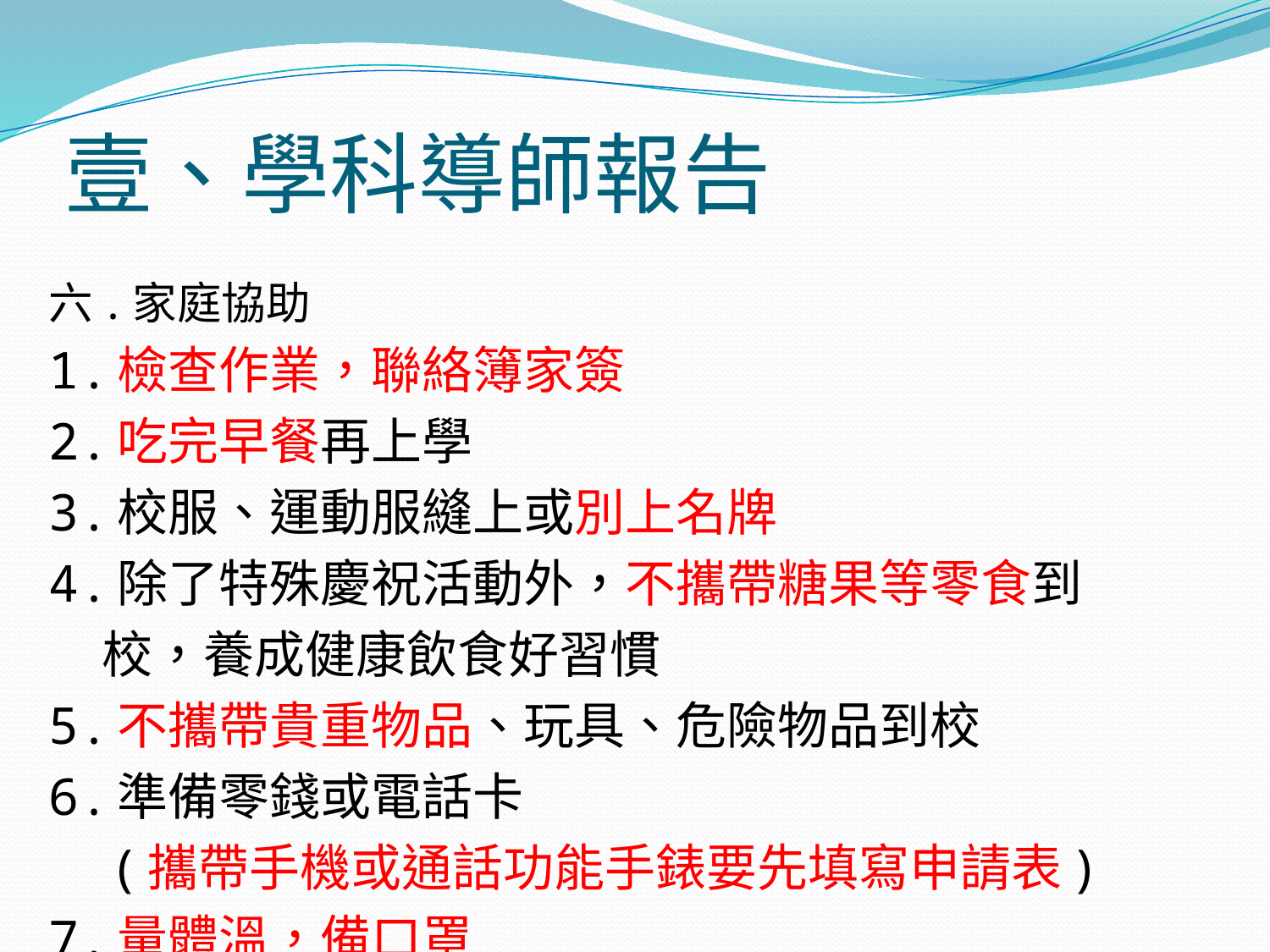

# 壹、學科導師報告
六.家庭協助
1.檢查作業，聯絡簿家簽
2.吃完早餐再上學
3.校服、運動服縫上或別上名牌
4.除了特殊慶祝活動外，不攜帶糖果等零食到
    校，養成健康飲食好習慣
5.不攜帶貴重物品、玩具、危險物品到校
6.準備零錢或電話卡
  (攜帶手機或通話功能手錶要先填寫申請表)
7.量體溫，備口罩